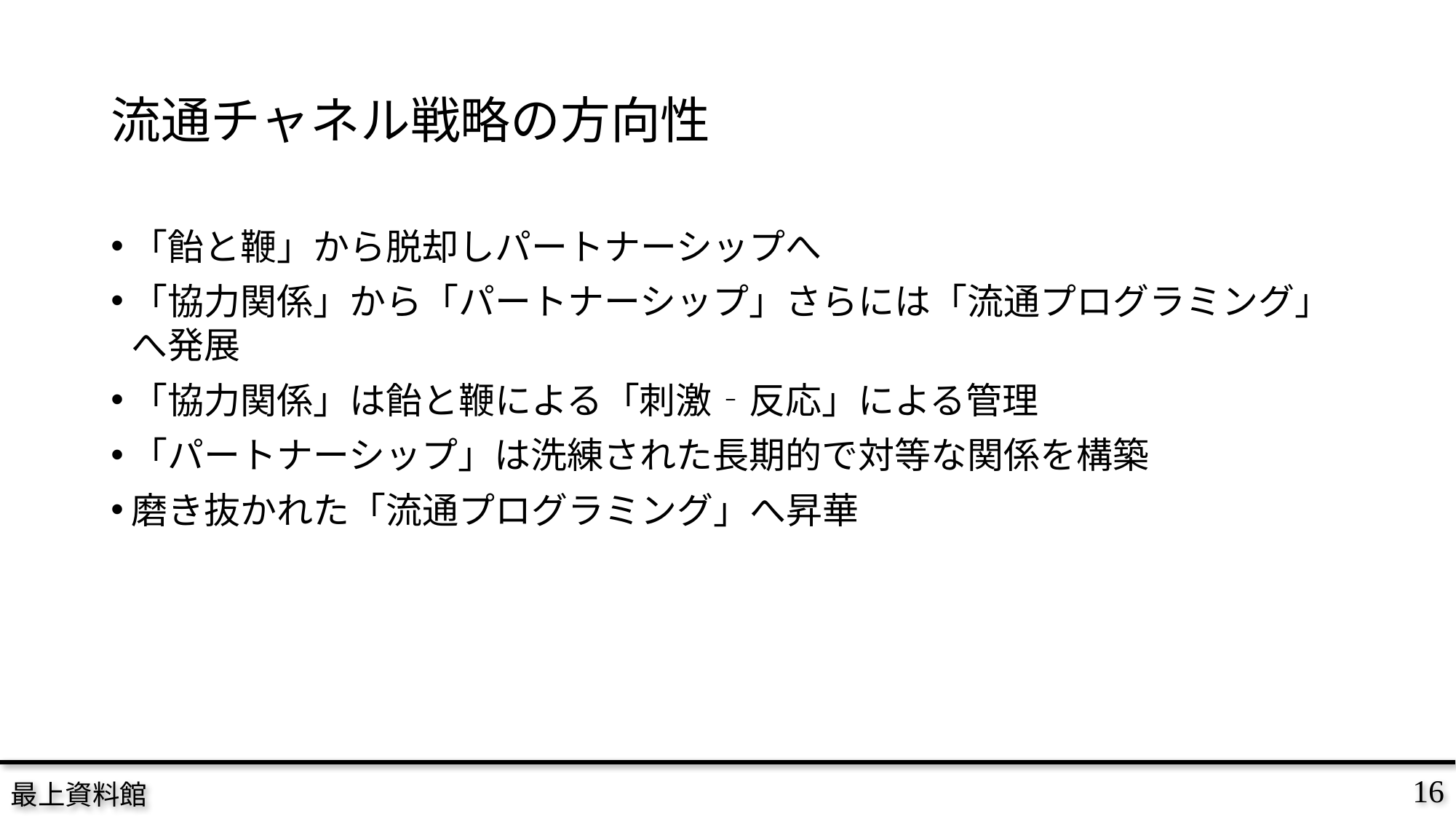

# 流通チャネル戦略の方向性
「飴と鞭」から脱却しパートナーシップへ
「協力関係」から「パートナーシップ」さらには「流通プログラミング」へ発展
「協力関係」は飴と鞭による「刺激‐反応」による管理
「パートナーシップ」は洗練された長期的で対等な関係を構築
磨き抜かれた「流通プログラミング」へ昇華